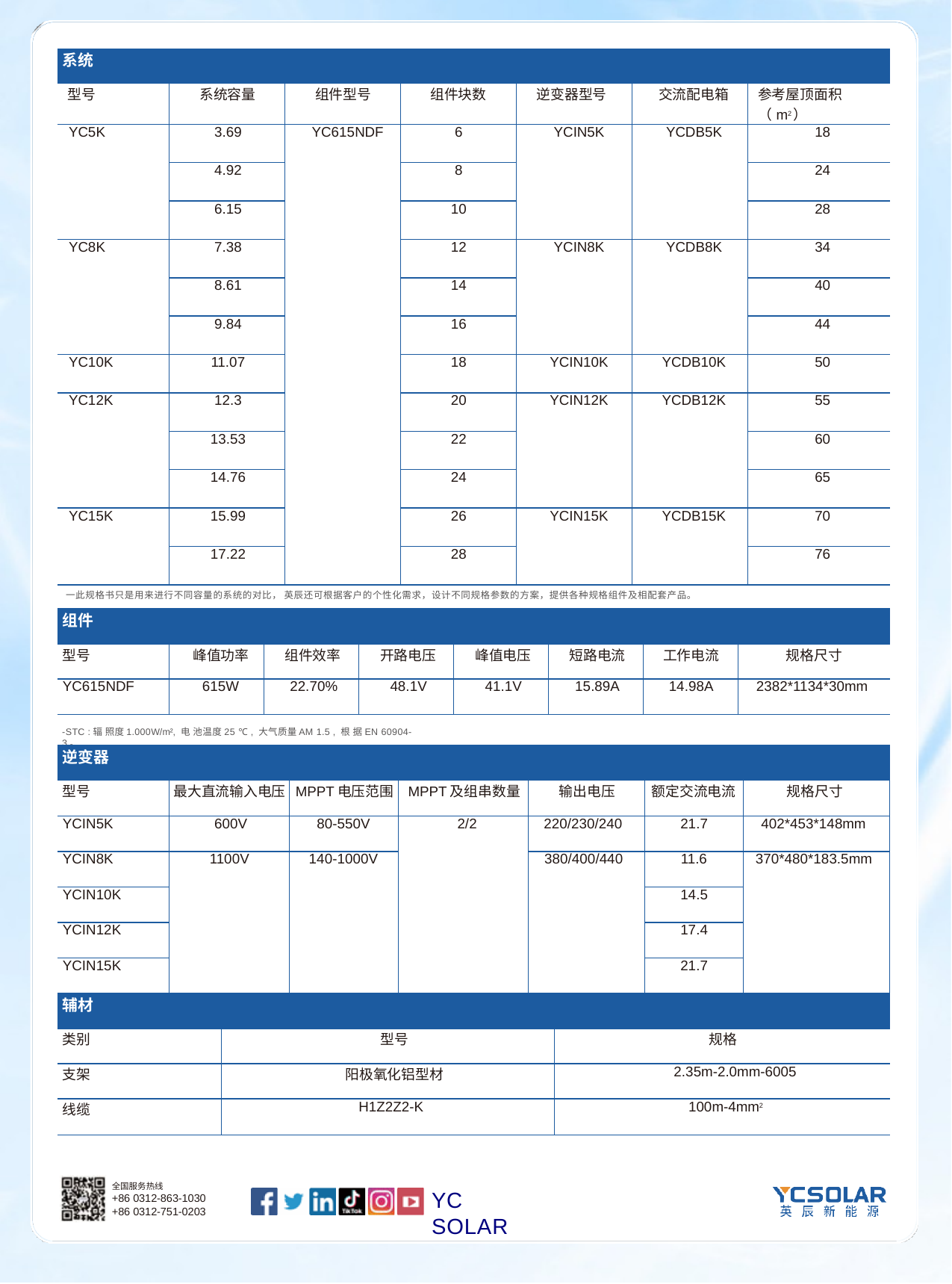

| 系统 |  |  |  |  |  |  |
| --- | --- | --- | --- | --- | --- | --- |
| 型号 | 系统容量 | 组件型号 | 组件块数 | 逆变器型号 | 交流配电箱 | 参考屋顶面积（m2） |
| YC5K | 3.69 | YC615NDF | 6 | YCIN5K | YCDB5K | 18 |
|  | 4.92 |  | 8 |  |  | 24 |
|  | 6.15 |  | 10 |  |  | 28 |
| YC8K | 7.38 |  | 12 | YCIN8K | YCDB8K | 34 |
|  | 8.61 |  | 14 |  |  | 40 |
|  | 9.84 |  | 16 |  |  | 44 |
| YC10K | 11.07 |  | 18 | YCIN10K | YCDB10K | 50 |
| YC12K | 12.3 |  | 20 | YCIN12K | YCDB12K | 55 |
|  | 13.53 |  | 22 |  |  | 60 |
|  | 14.76 |  | 24 |  |  | 65 |
| YC15K | 15.99 |  | 26 | YCIN15K | YCDB15K | 70 |
|  | 17.22 |  | 28 |  |  | 76 |
一此规格书只是用来进行不同容量的系统的对比， 英辰还可根据客户的个性化需求，设计不同规格参数的方案，提供各种规格组件及相配套产品。
| 组件 |  |  |  |  |  |  |  |
| --- | --- | --- | --- | --- | --- | --- | --- |
| 型号 | 峰值功率 | 组件效率 | 开路电压 | 峰值电压 | 短路电流 | 工作电流 | 规格尺寸 |
| YC615NDF | 615W | 22.70% | 48.1V | 41.1V | 15.89A | 14.98A | 2382\*1134\*30mm |
-STC :辐 照度1.000W/m², 电 池温度25 ℃ , 大气质量AM 1.5 , 根 据EN 60904-3。
| 逆变器 |  |  |  |  |  |  |  |  |
| --- | --- | --- | --- | --- | --- | --- | --- | --- |
| 型号 | 最大直流输入电压 |  | MPPT电压范围 | MPPT及组串数量 | 输出电压 |  | 额定交流电流 | 规格尺寸 |
| YCIN5K | 600V |  | 80-550V | 2/2 | 220/230/240 |  | 21.7 | 402\*453\*148mm |
| YCIN8K | 1100V |  | 140-1000V |  | 380/400/440 |  | 11.6 | 370\*480\*183.5mm |
| YCIN10K |  |  |  |  |  |  | 14.5 |  |
| YCIN12K |  |  |  |  |  |  | 17.4 |  |
| YCIN15K |  |  |  |  |  |  | 21.7 |  |
| 辅材 |  |  |  |  |  |  |  |  |
| 类别 |  | 型号 |  |  |  | 规格 |  |  |
| 支架 |  | 阳极氧化铝型材 |  |  |  | 2.35m-2.0mm-6005 |  |  |
| 线缆 |  | H1Z2Z2-K |  |  |  | 100m-4mm2 |  |  |

全国服务热线
+86 0312-863-1030
+86 0312-751-0203

YC SOLAR